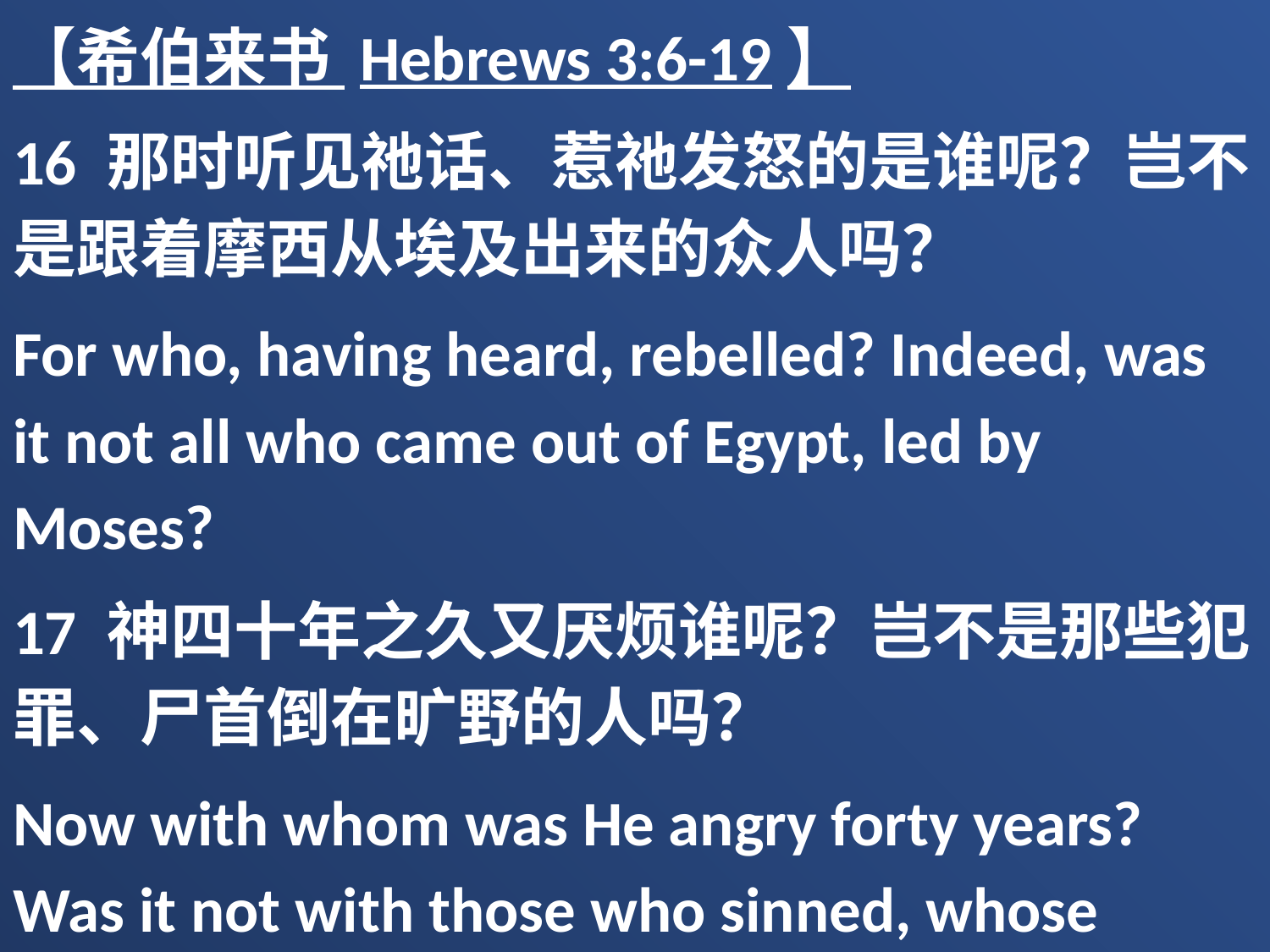

【希伯来书 Hebrews 3:6-19】
16 那时听见祂话、惹祂发怒的是谁呢？岂不是跟着摩西从埃及出来的众人吗？
For who, having heard, rebelled? Indeed, was it not all who came out of Egypt, led by Moses?
17 神四十年之久又厌烦谁呢？岂不是那些犯罪、尸首倒在旷野的人吗？
Now with whom was He angry forty years? Was it not with those who sinned, whose corpses fell in the wilderness?